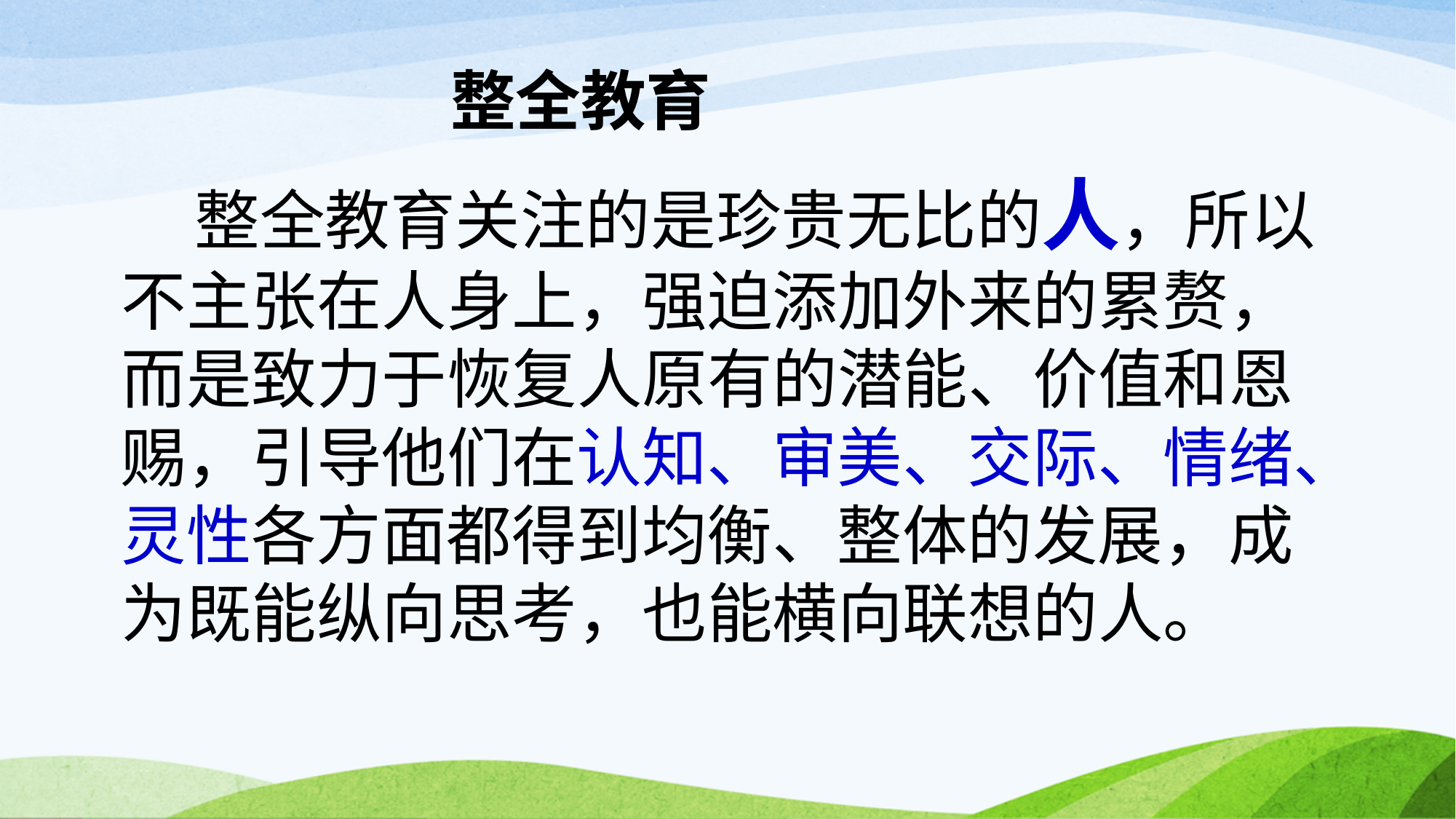

整全教育
    整全教育关注的是珍贵无比的人，所以不主张在人身上，强迫添加外来的累赘，而是致力于恢复人原有的潜能、价值和恩赐，引导他们在认知、审美、交际、情绪、灵性各方面都得到均衡、整体的发展，成为既能纵向思考，也能横向联想的人。